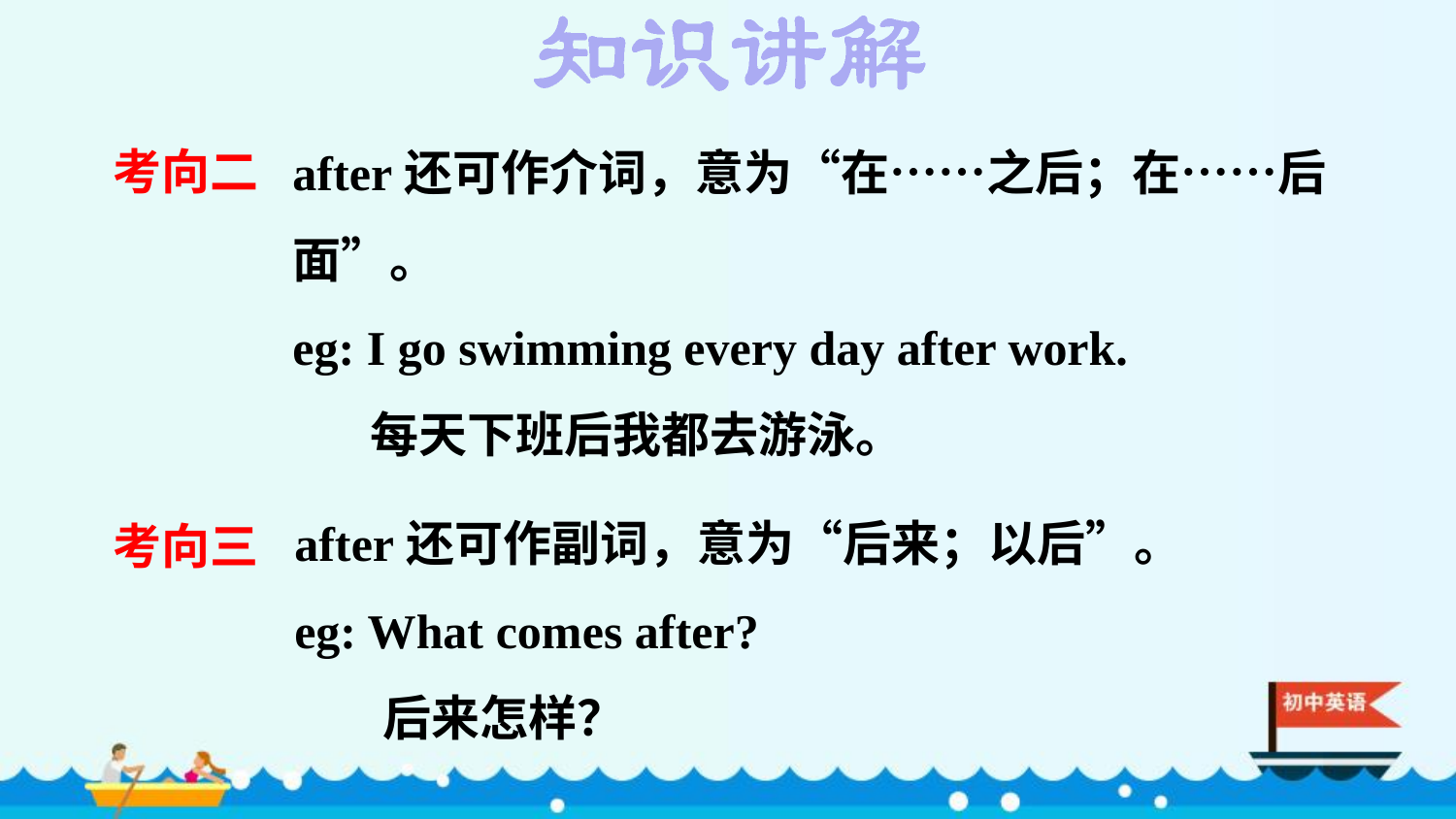

after还可作介词，意为“在……之后；在……后面”。
eg: I go swimming every day after work.
      每天下班后我都去游泳。
考向二
after还可作副词，意为“后来；以后”。
eg: What comes after?
       后来怎样？
考向三